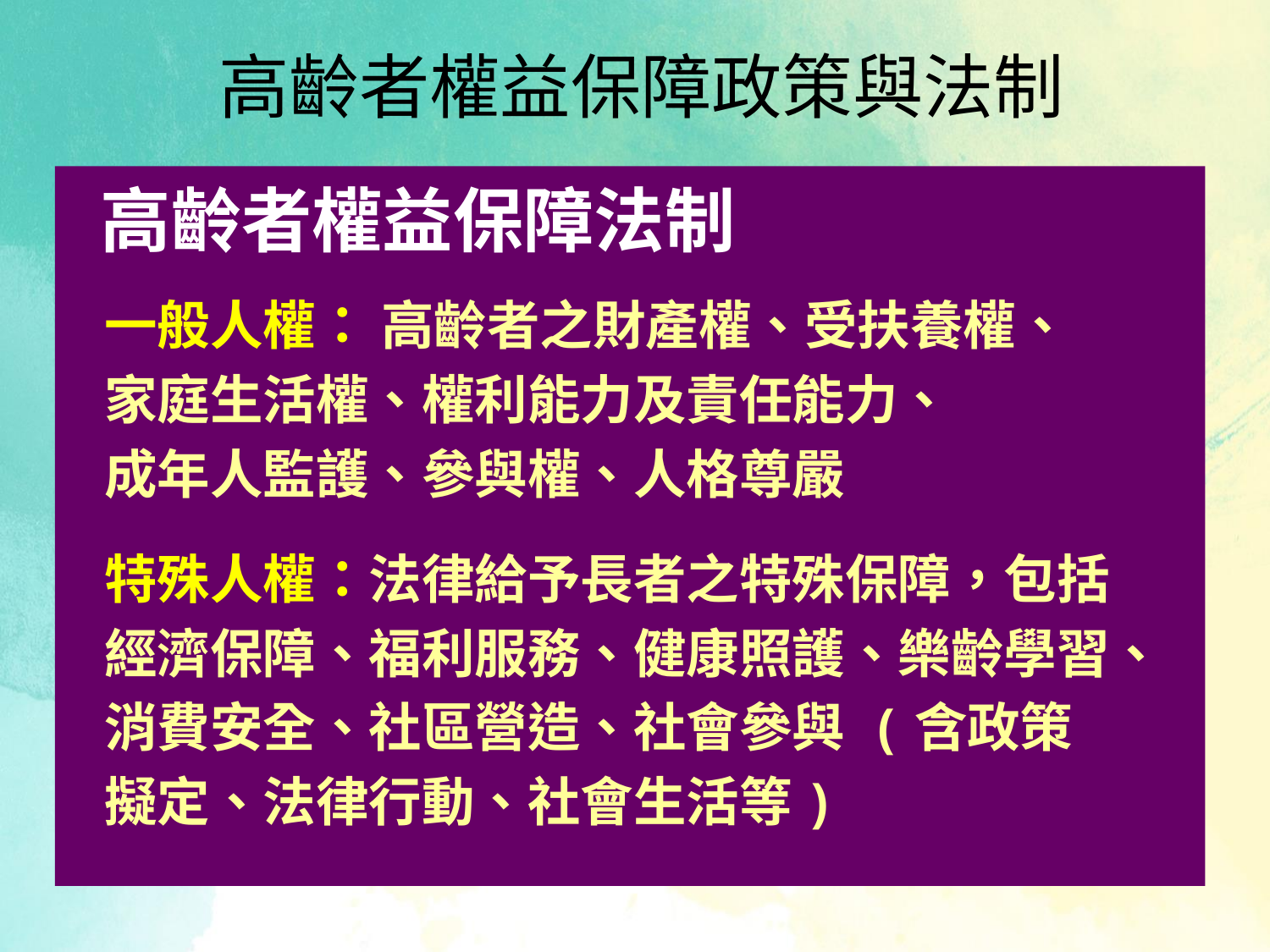

高齡者權益保障政策與法制
 高齡者權益保障法制
  一般人權： 高齡者之財產權、受扶養權、
  家庭生活權、權利能力及責任能力、
  成年人監護、參與權、人格尊嚴
  特殊人權：法律給予長者之特殊保障，包括
  經濟保障、福利服務、健康照護、樂齡學習、
  消費安全、社區營造、社會參與 (含政策
  擬定、法律行動、社會生活等)